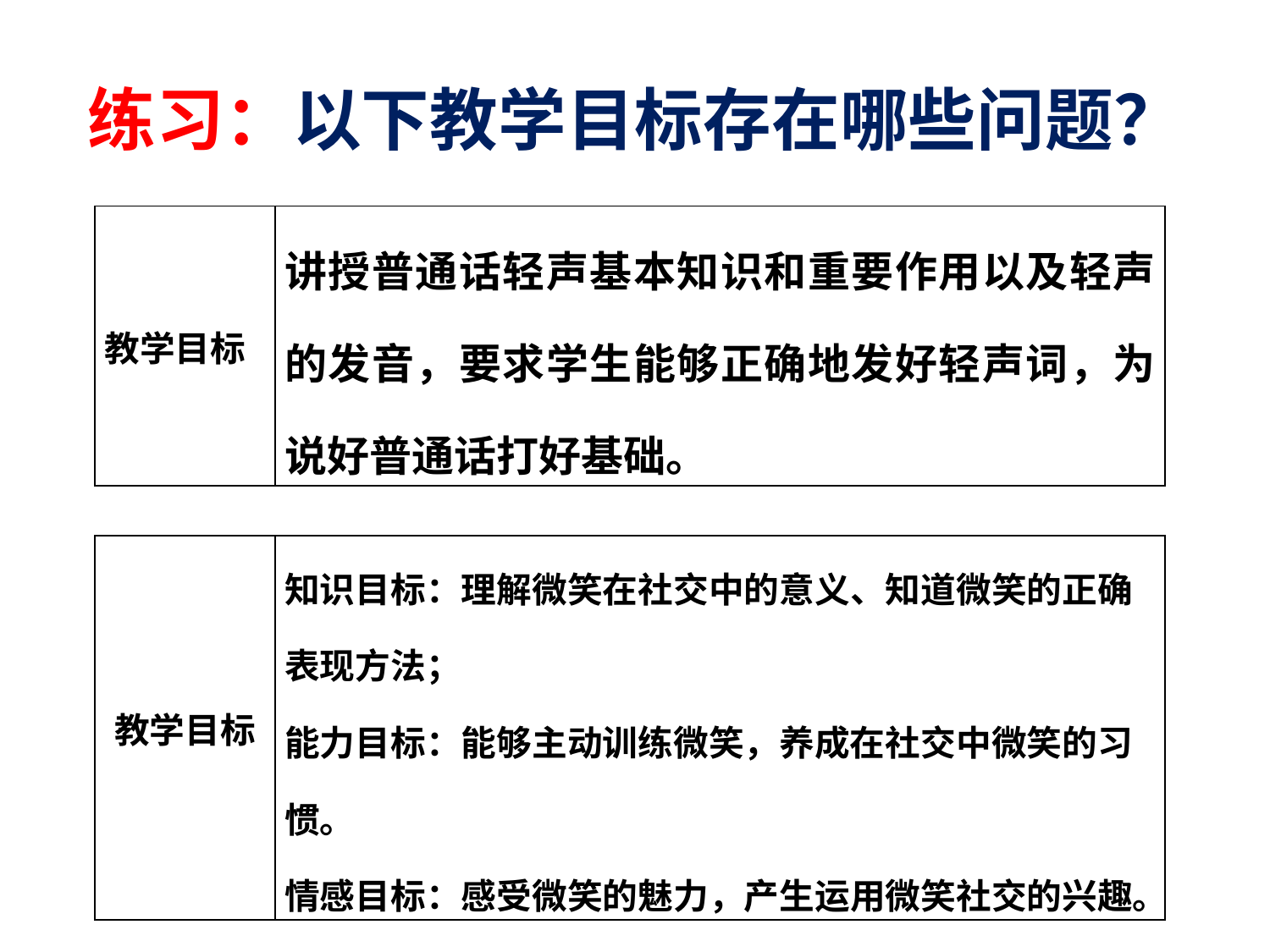

# 练习：以下教学目标存在哪些问题？
| 教学目标 | 讲授普通话轻声基本知识和重要作用以及轻声的发音，要求学生能够正确地发好轻声词，为说好普通话打好基础。 |
| --- | --- |
| 教学目标 | 知识目标：理解微笑在社交中的意义、知道微笑的正确表现方法； 能力目标：能够主动训练微笑，养成在社交中微笑的习惯。 情感目标：感受微笑的魅力，产生运用微笑社交的兴趣。 |
| --- | --- |